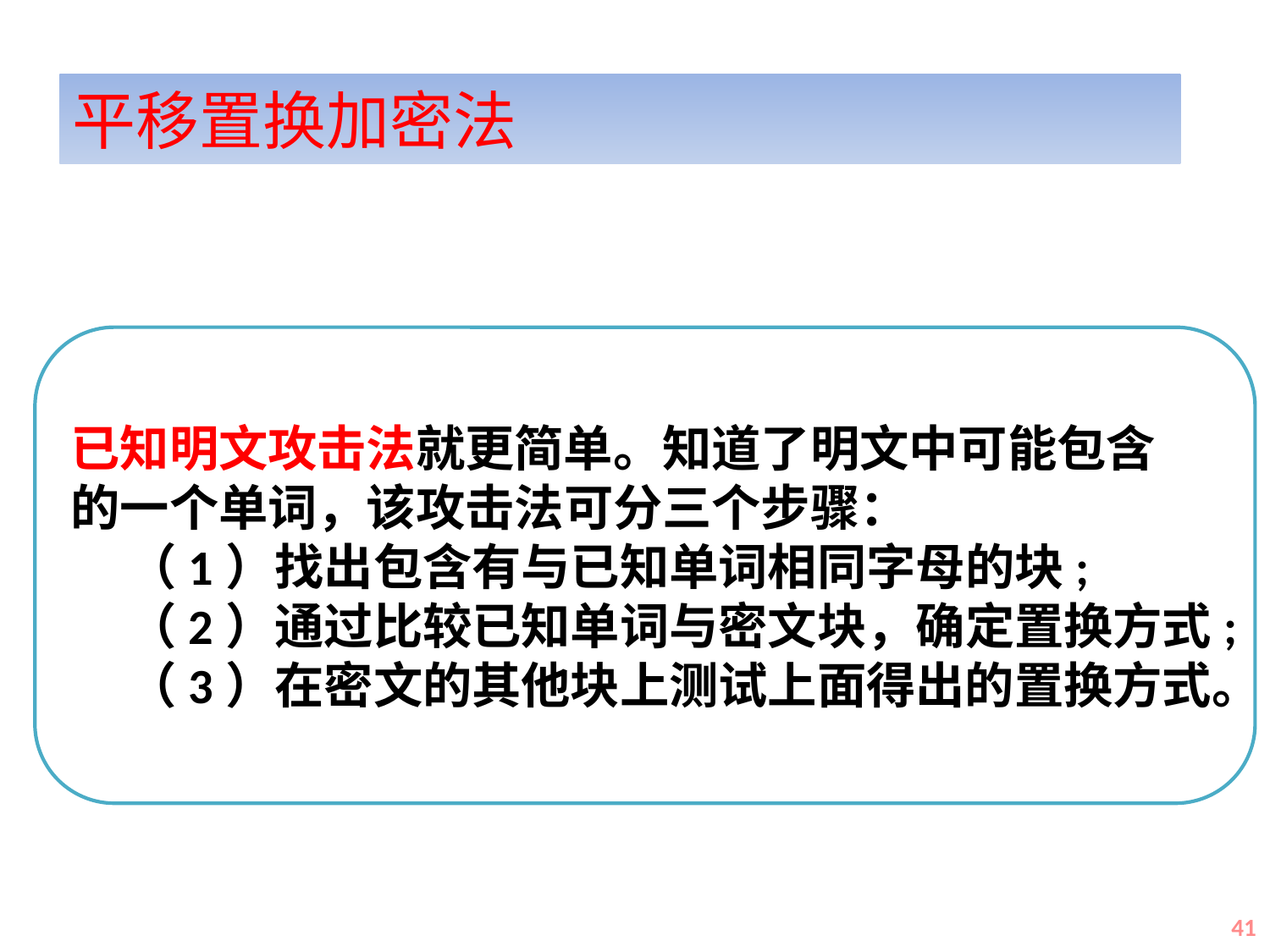

平移置换加密法
已知明文攻击法就更简单。知道了明文中可能包含
的一个单词，该攻击法可分三个步骤：
    （1）找出包含有与已知单词相同字母的块;
    （2）通过比较已知单词与密文块，确定置换方式;
    （3）在密文的其他块上测试上面得出的置换方式。
41